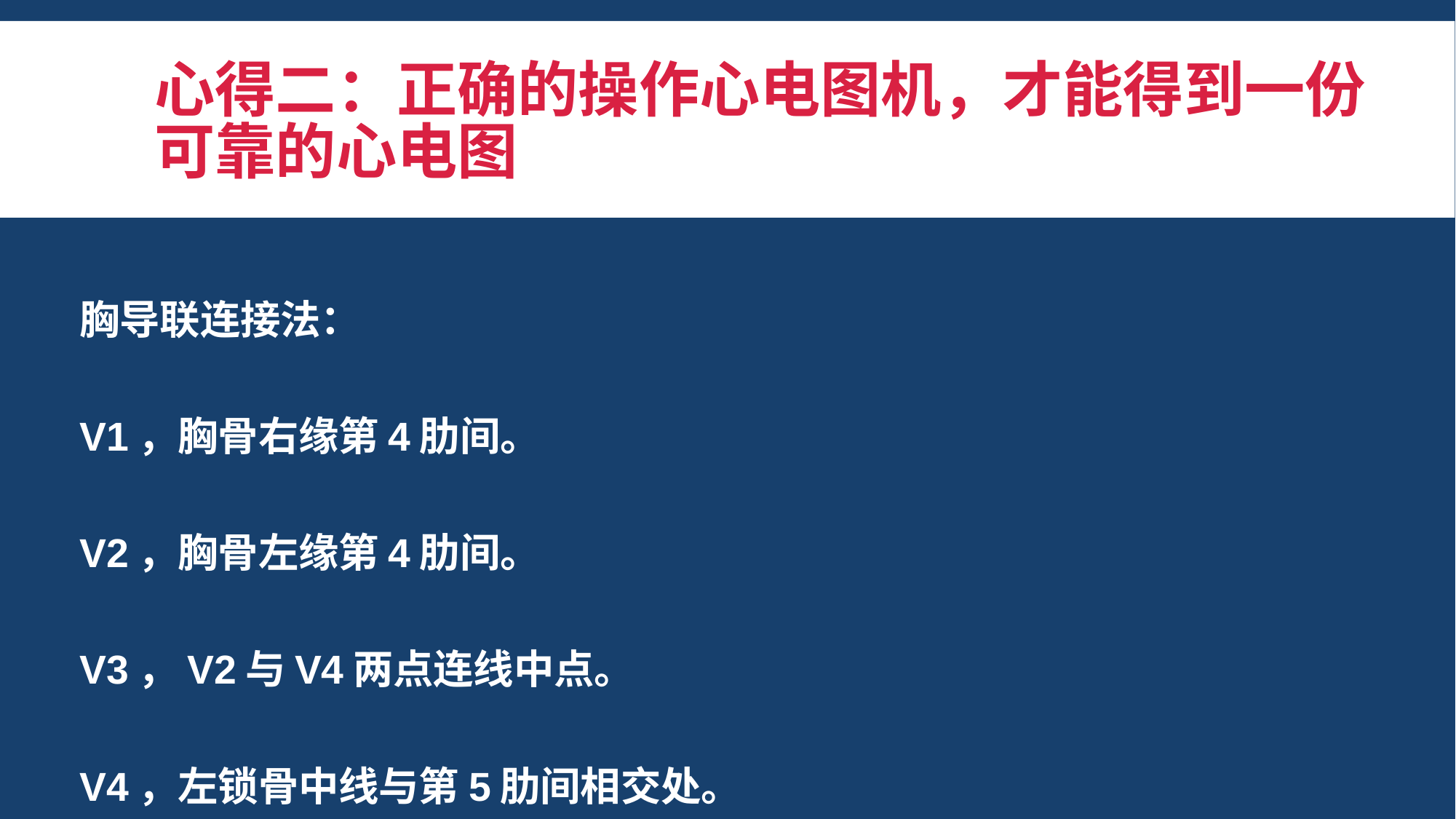

# 心得二：正确的操作心电图机，才能得到一份可靠的心电图
胸导联连接法：
V1，胸骨右缘第4肋间。
V2，胸骨左缘第4肋间。
V3，V2与V4两点连线中点。
V4，左锁骨中线与第5肋间相交处。